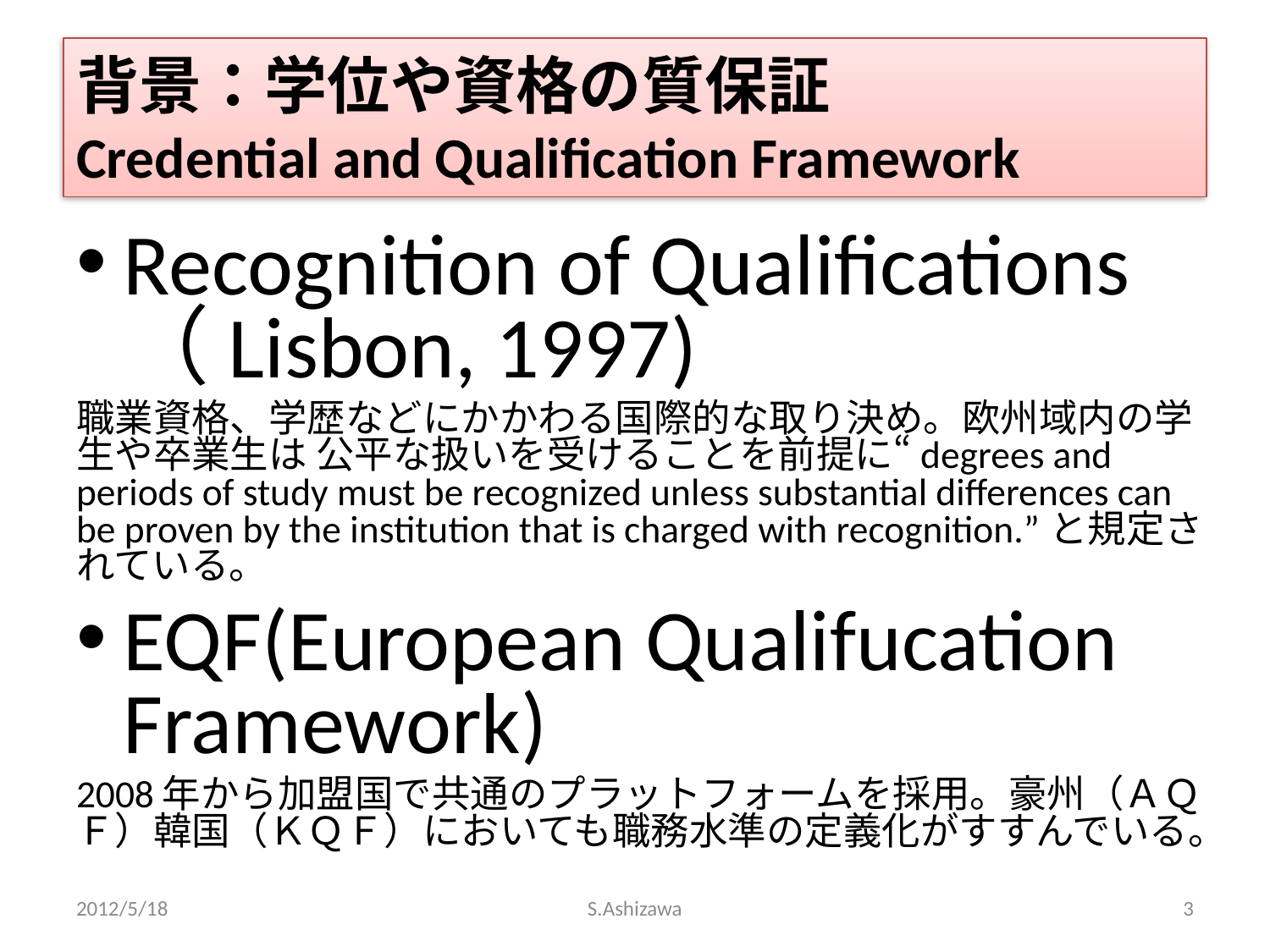

# 背景：学位や資格の質保証 Credential and Qualification Framework
Recognition of Qualifications （Lisbon, 1997)
職業資格、学歴などにかかわる国際的な取り決め。欧州域内の学生や卒業生は 公平な扱いを受けることを前提に“degrees and periods of study must be recognized unless substantial differences can be proven by the institution that is charged with recognition.”と規定されている。
EQF(European Qualifucation Framework)
2008年から加盟国で共通のプラットフォームを採用。豪州（ＡＱＦ）韓国（ＫＱＦ）においても職務水準の定義化がすすんでいる。

2012/5/18
S.Ashizawa
3